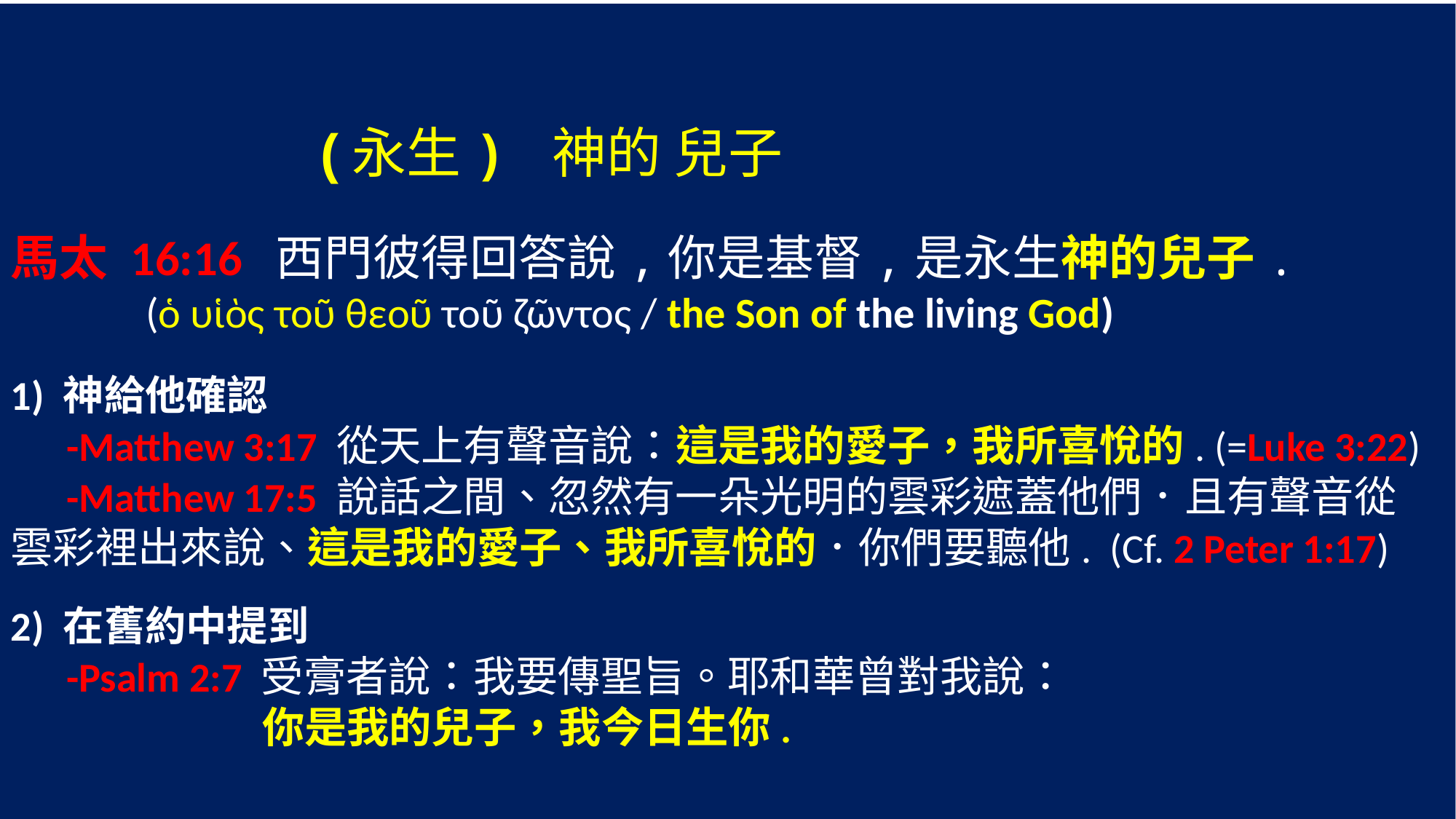

(永生) 神的 兒子

馬太 16:16  西門彼得回答說,你是基督,是永生神的兒子.
              (ὁ υἱὸς τοῦ θεοῦ τοῦ ζῶντος / the Son of the living God)

1) 神給他確認
      -Matthew 3:17 從天上有聲音說：這是我的愛子，我所喜悅的. (=Luke 3:22)
      -Matthew 17:5 說話之間、忽然有一朵光明的雲彩遮蓋他們．且有聲音從
雲彩裡出來說、這是我的愛子、我所喜悅的．你們要聽他.  (Cf. 2 Peter 1:17)

2) 在舊約中提到
      -Psalm 2:7 受膏者說：我要傳聖旨。耶和華曾對我說：
                         你是我的兒子，我今日生你.